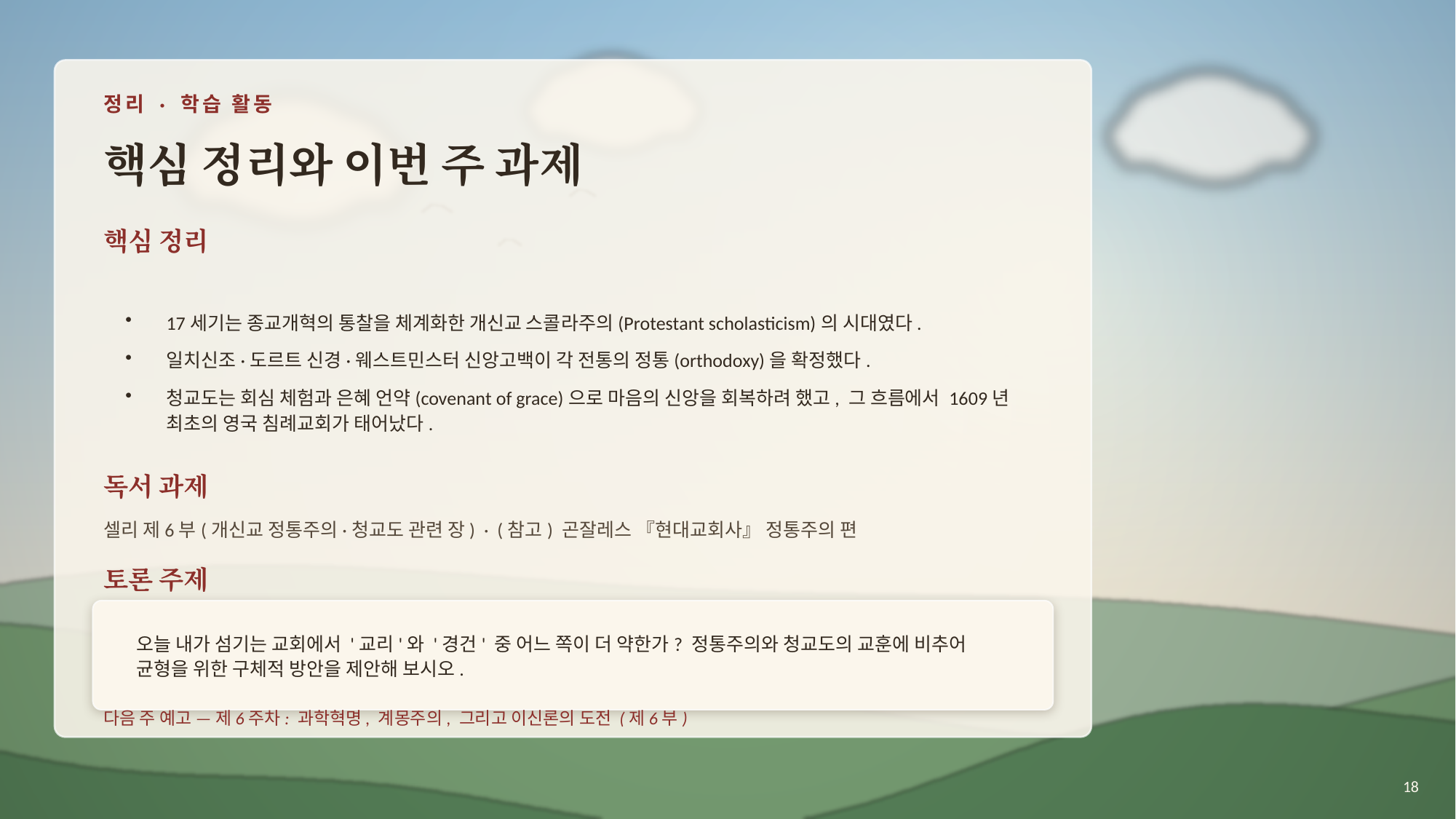

정리 · 학습 활동
핵심 정리와 이번 주 과제
핵심 정리
17세기는 종교개혁의 통찰을 체계화한 개신교 스콜라주의(Protestant scholasticism)의 시대였다.
일치신조·도르트 신경·웨스트민스터 신앙고백이 각 전통의 정통(orthodoxy)을 확정했다.
청교도는 회심 체험과 은혜 언약(covenant of grace)으로 마음의 신앙을 회복하려 했고, 그 흐름에서 1609년 최초의 영국 침례교회가 태어났다.
독서 과제
셀리 제6부(개신교 정통주의·청교도 관련 장)  ·  (참고) 곤잘레스 『현대교회사』 정통주의 편
토론 주제

오늘 내가 섬기는 교회에서 '교리'와 '경건' 중 어느 쪽이 더 약한가? 정통주의와 청교도의 교훈에 비추어 균형을 위한 구체적 방안을 제안해 보시오.
다음 주 예고 — 제6주차: 과학혁명, 계몽주의, 그리고 이신론의 도전 (제6부)
18